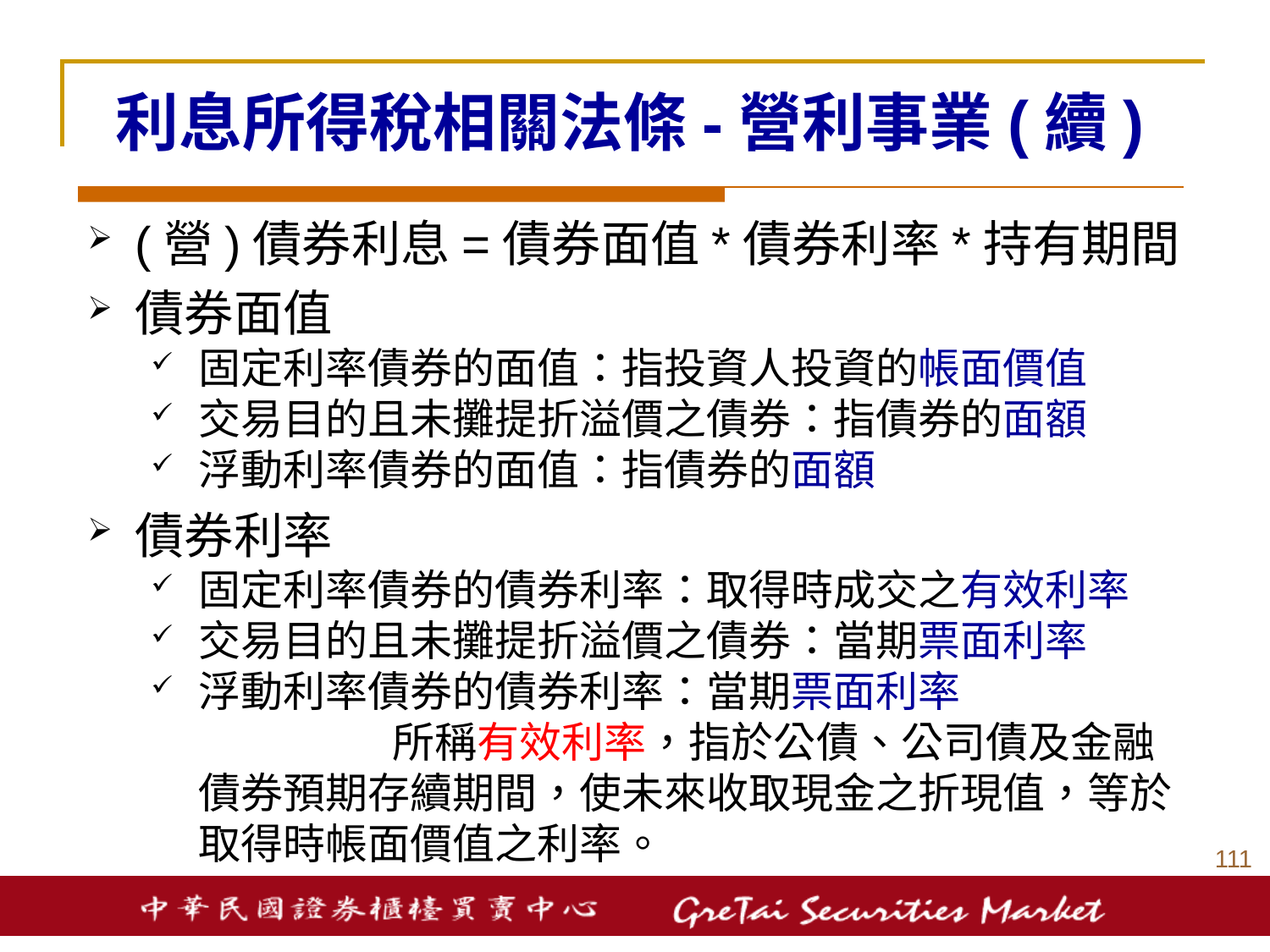

利息所得稅相關法條-營利事業(續)

(營)債券利息=債券面值*債券利率*持有期間
債券面值
固定利率債券的面值：指投資人投資的帳面價值
交易目的且未攤提折溢價之債券：指債券的面額
浮動利率債券的面值：指債券的面額
債券利率
固定利率債券的債券利率：取得時成交之有效利率
交易目的且未攤提折溢價之債券：當期票面利率
浮動利率債券的債券利率：當期票面利率
		      所稱有效利率，指於公債、公司債及金融債券預期存續期間，使未來收取現金之折現值，等於取得時帳面價值之利率。
111